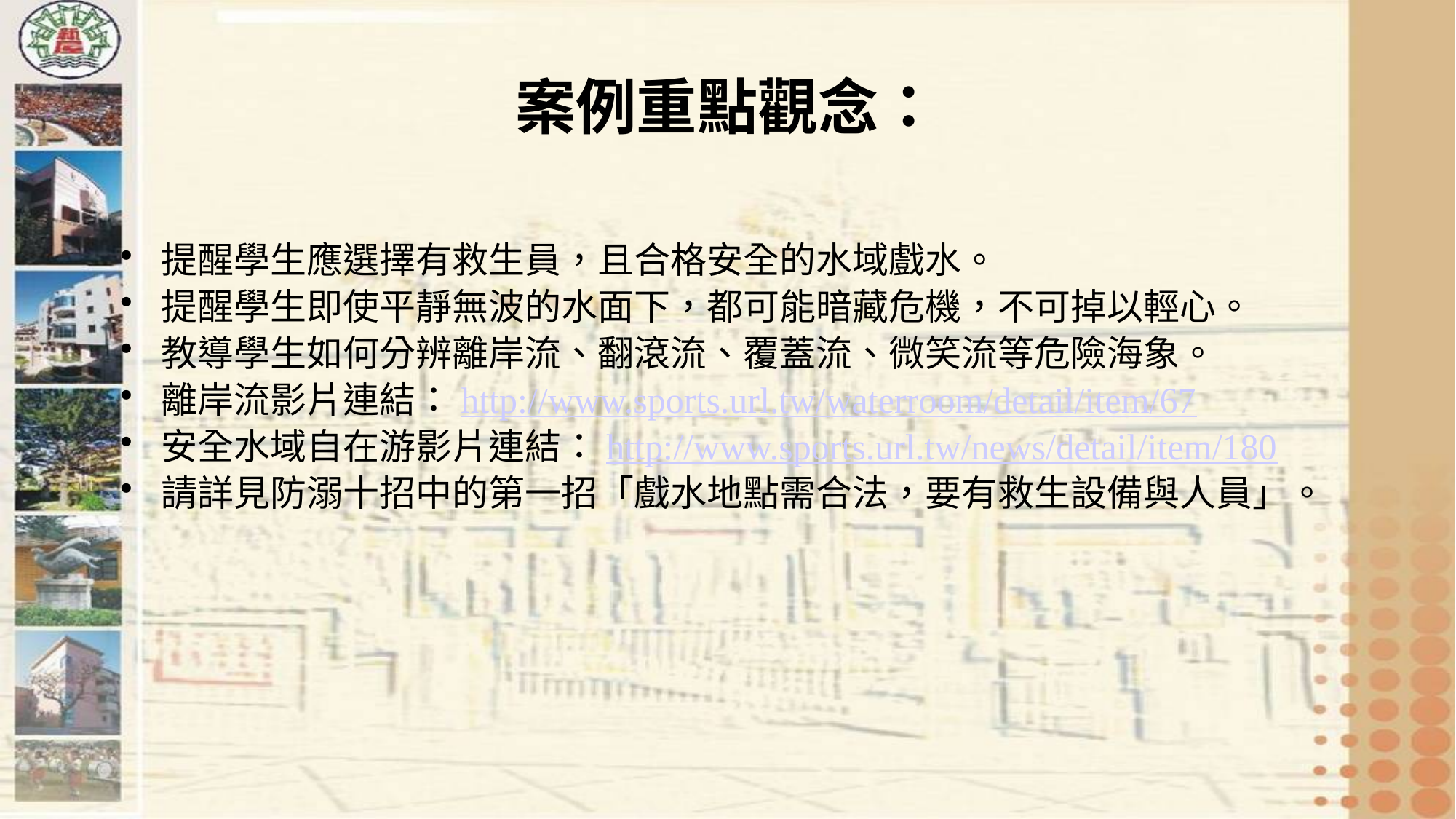

# 案例重點觀念：
提醒學生應選擇有救生員，且合格安全的水域戲水。
提醒學生即使平靜無波的水面下，都可能暗藏危機，不可掉以輕心。
教導學生如何分辨離岸流、翻滾流、覆蓋流、微笑流等危險海象。
離岸流影片連結：http://www.sports.url.tw/waterroom/detail/item/67
安全水域自在游影片連結：http://www.sports.url.tw/news/detail/item/180
請詳見防溺十招中的第一招「戲水地點需合法，要有救生設備與人員」。